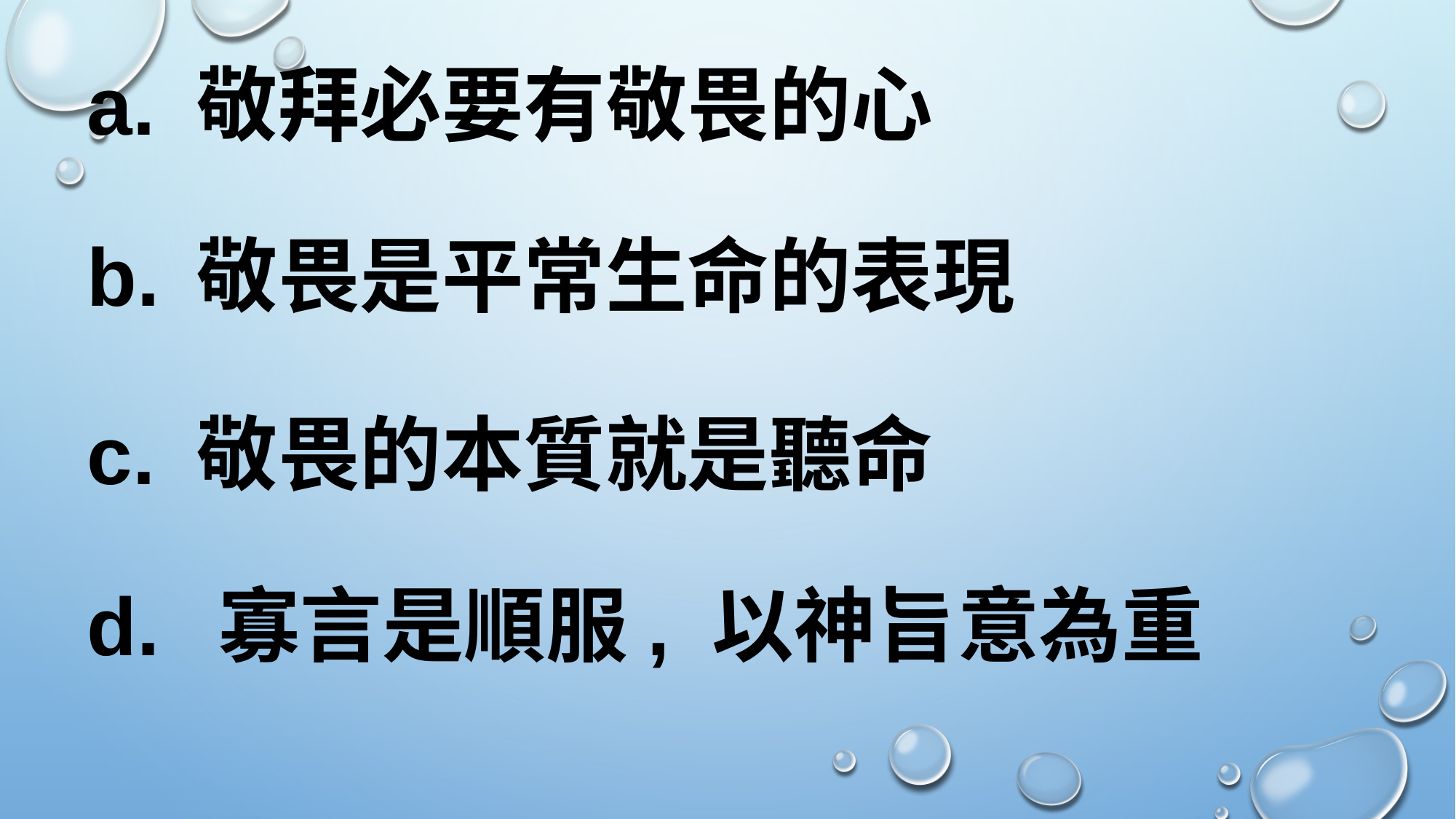

敬拜必要有敬畏的心

敬畏是平常生命的表現

敬畏的本質就是聽命

 寡言是順服, 以神旨意為重